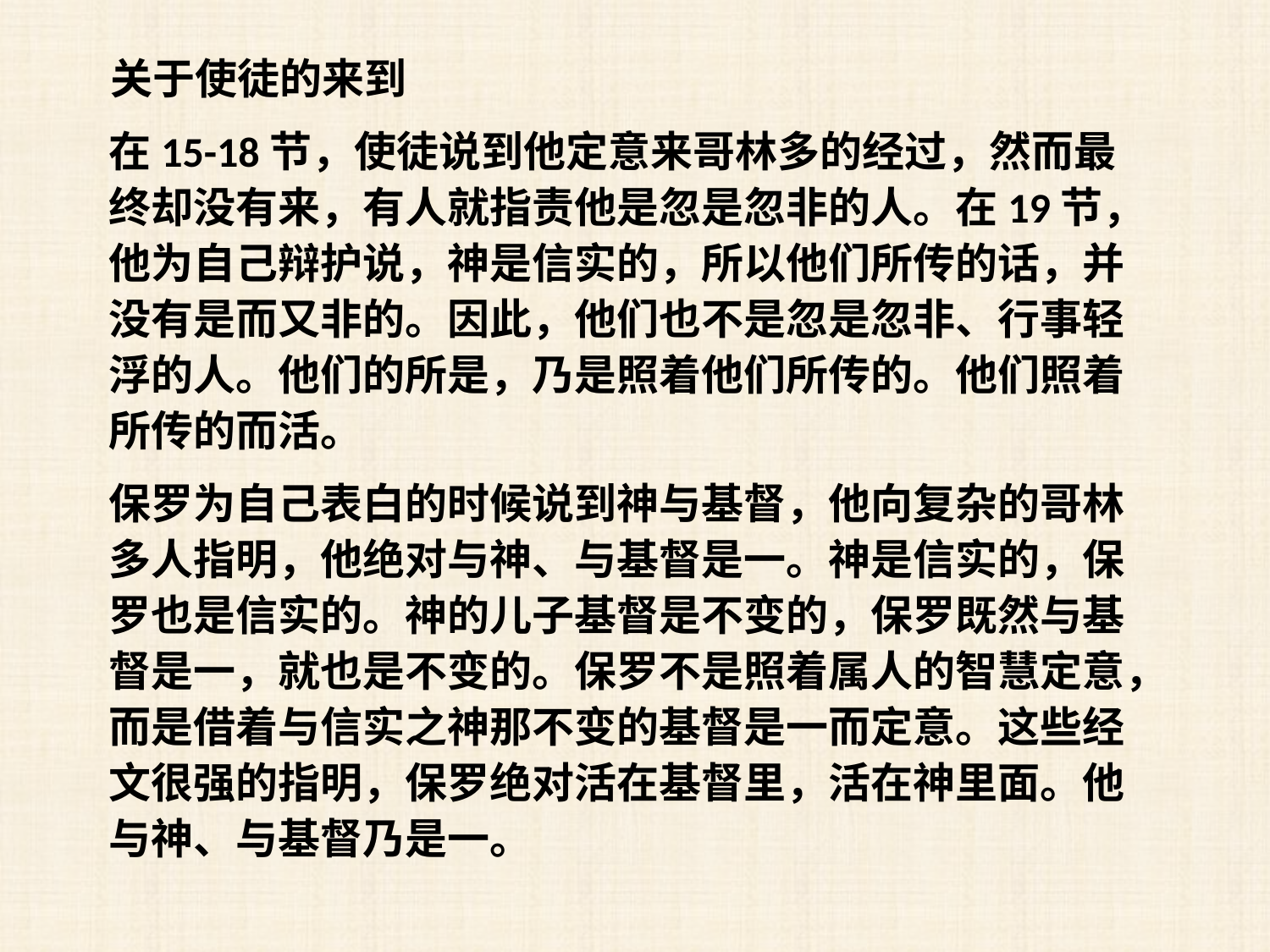

关于使徒的来到
在15-18节，使徒说到他定意来哥林多的经过，然而最终却没有来，有人就指责他是忽是忽非的人。在19节，他为自己辩护说，神是信实的，所以他们所传的话，并没有是而又非的。因此，他们也不是忽是忽非、行事轻浮的人。他们的所是，乃是照着他们所传的。他们照着所传的而活。
保罗为自己表白的时候说到神与基督，他向复杂的哥林多人指明，他绝对与神、与基督是一。神是信实的，保罗也是信实的。神的儿子基督是不变的，保罗既然与基督是一，就也是不变的。保罗不是照着属人的智慧定意，而是借着与信实之神那不变的基督是一而定意。这些经文很强的指明，保罗绝对活在基督里，活在神里面。他与神、与基督乃是一。